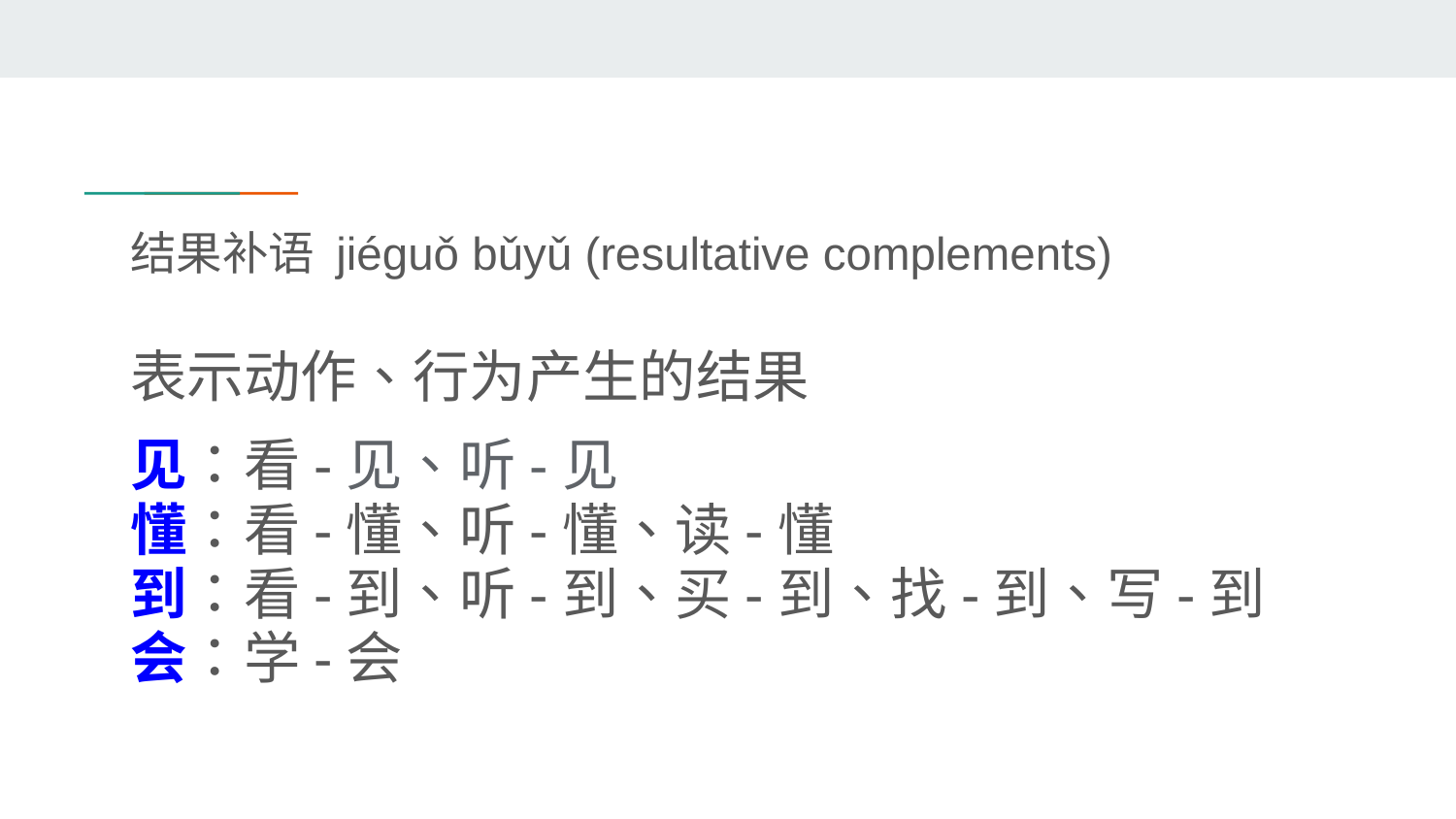

# 结果补语 jiéguǒ bǔyǔ (resultative complements)
表示动作、行为产生的结果
见：看-见、听-见
懂：看-懂、听-懂、读-懂
到：看-到、听-到、买-到、找-到、写-到
会：学-会